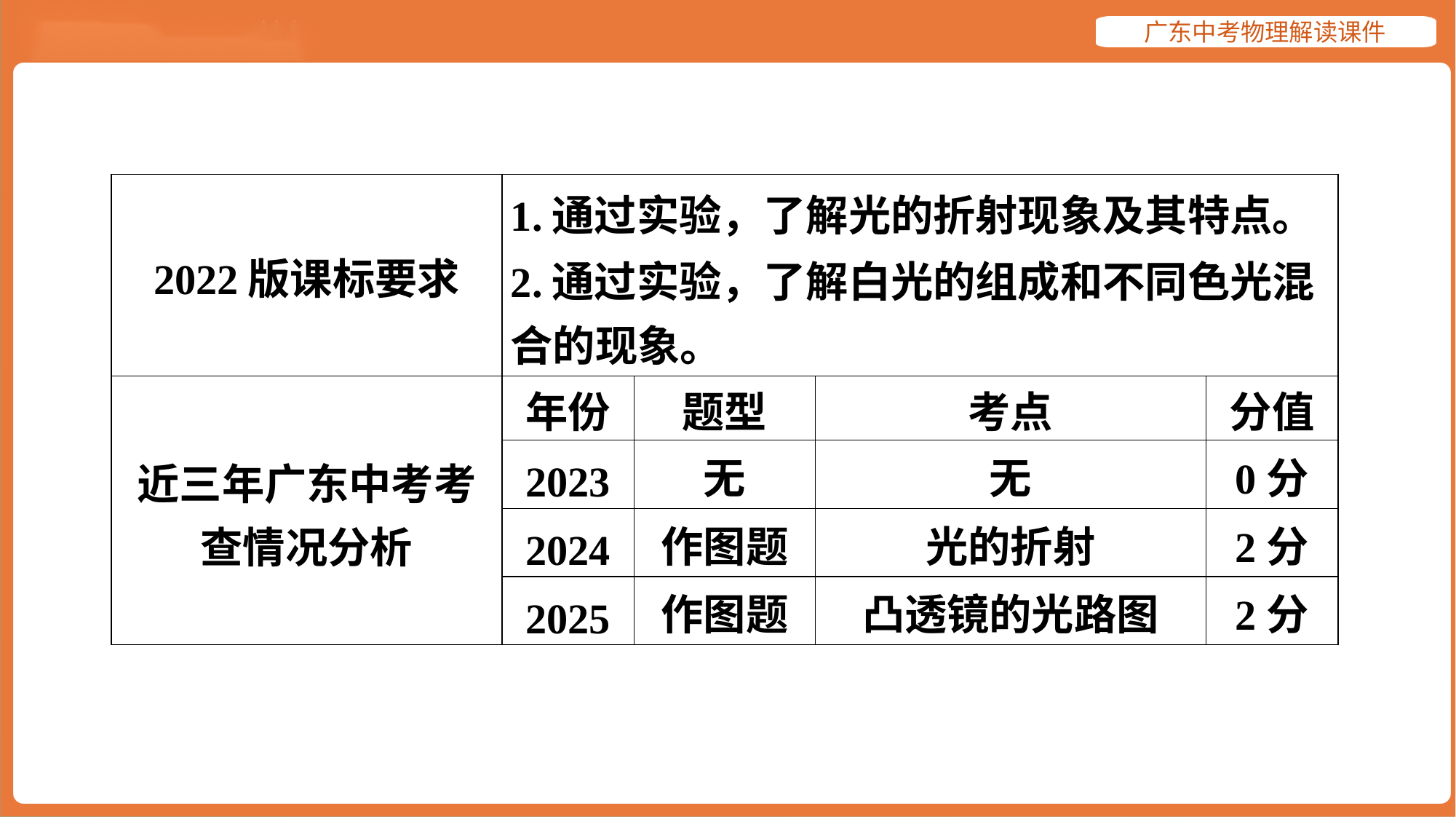

| 2022版课标要求 | 1.通过实验，了解光的折射现象及其特点。 2.通过实验，了解白光的组成和不同色光混 合的现象。 |  |  |  |
| --- | --- | --- | --- | --- |
| 近三年广东中考考 查情况分析 | 年份 | 题型 | 考点 | 分值 |
|  | 2023 | 无 | 无 | 0分 |
|  | 2024 | 作图题 | 光的折射 | 2分 |
|  | 2025 | 作图题 | 凸透镜的光路图 | 2分 |